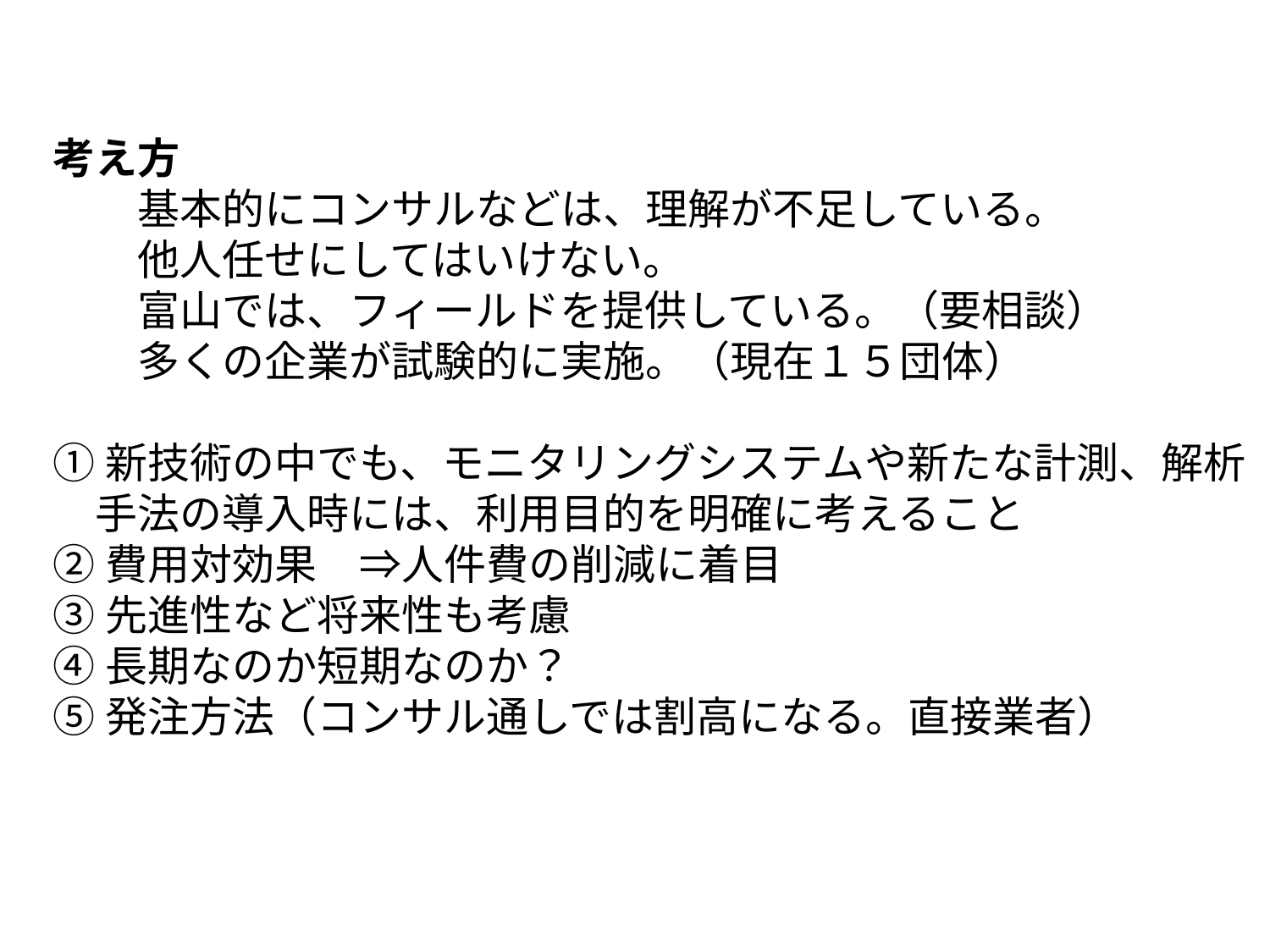

考え方
　　基本的にコンサルなどは、理解が不足している。
　　他人任せにしてはいけない。
　　富山では、フィールドを提供している。（要相談）
　　多くの企業が試験的に実施。（現在１５団体）

①新技術の中でも、モニタリングシステムや新たな計測、解析
　手法の導入時には、利用目的を明確に考えること
②費用対効果　⇒人件費の削減に着目
③先進性など将来性も考慮
④長期なのか短期なのか？
⑤発注方法（コンサル通しでは割高になる。直接業者）